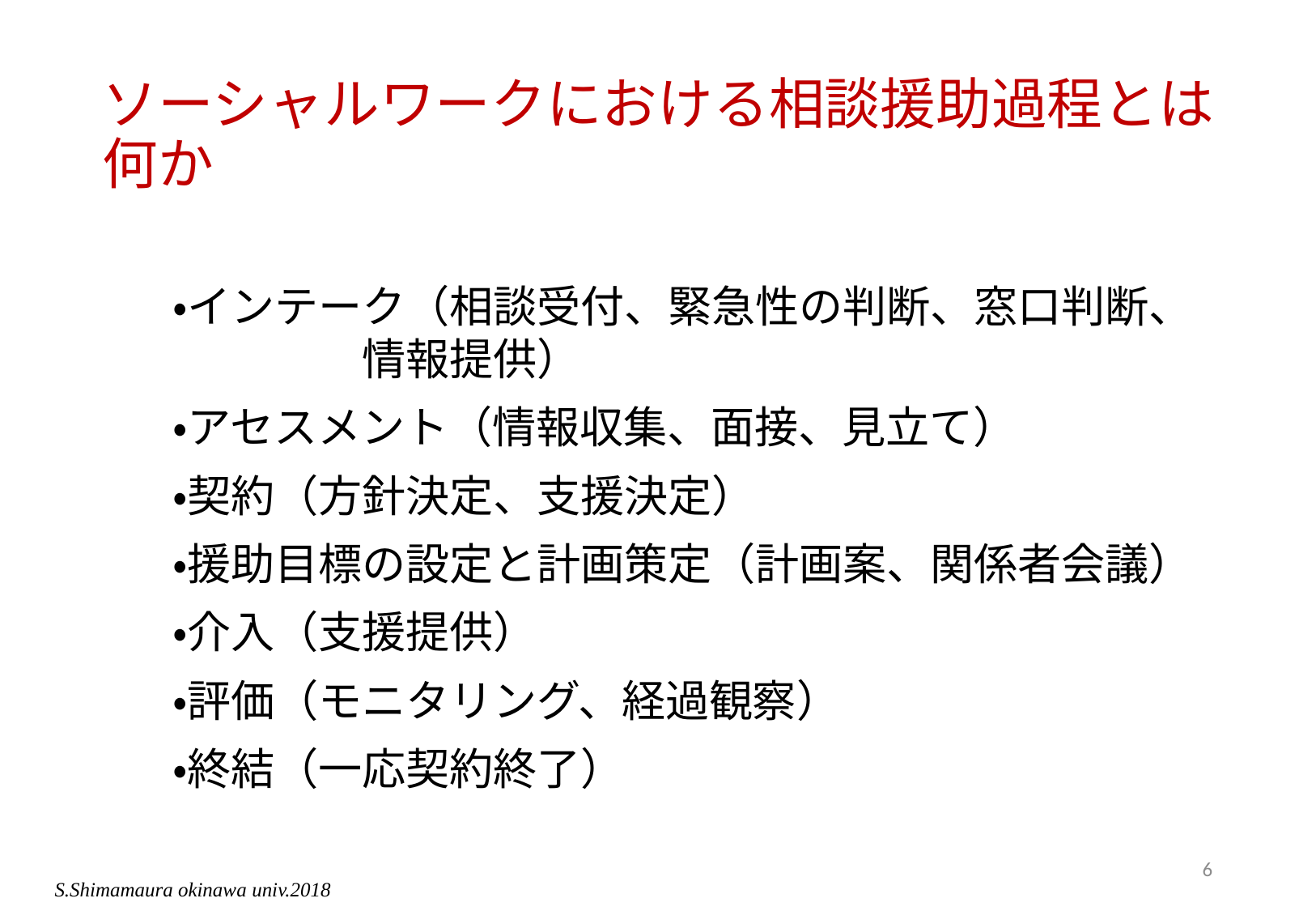

# ソーシャルワークにおける相談援助過程とは何か
　・インテーク（相談受付、緊急性の判断、窓口判断、情報提供）
　・アセスメント（情報収集、面接、見立て）
　・契約（方針決定、支援決定）
　・援助目標の設定と計画策定（計画案、関係者会議）
　・介入（支援提供）
　・評価（モニタリング、経過観察）
　・終結（一応契約終了）

6
S.Shimamaura okinawa univ.2018